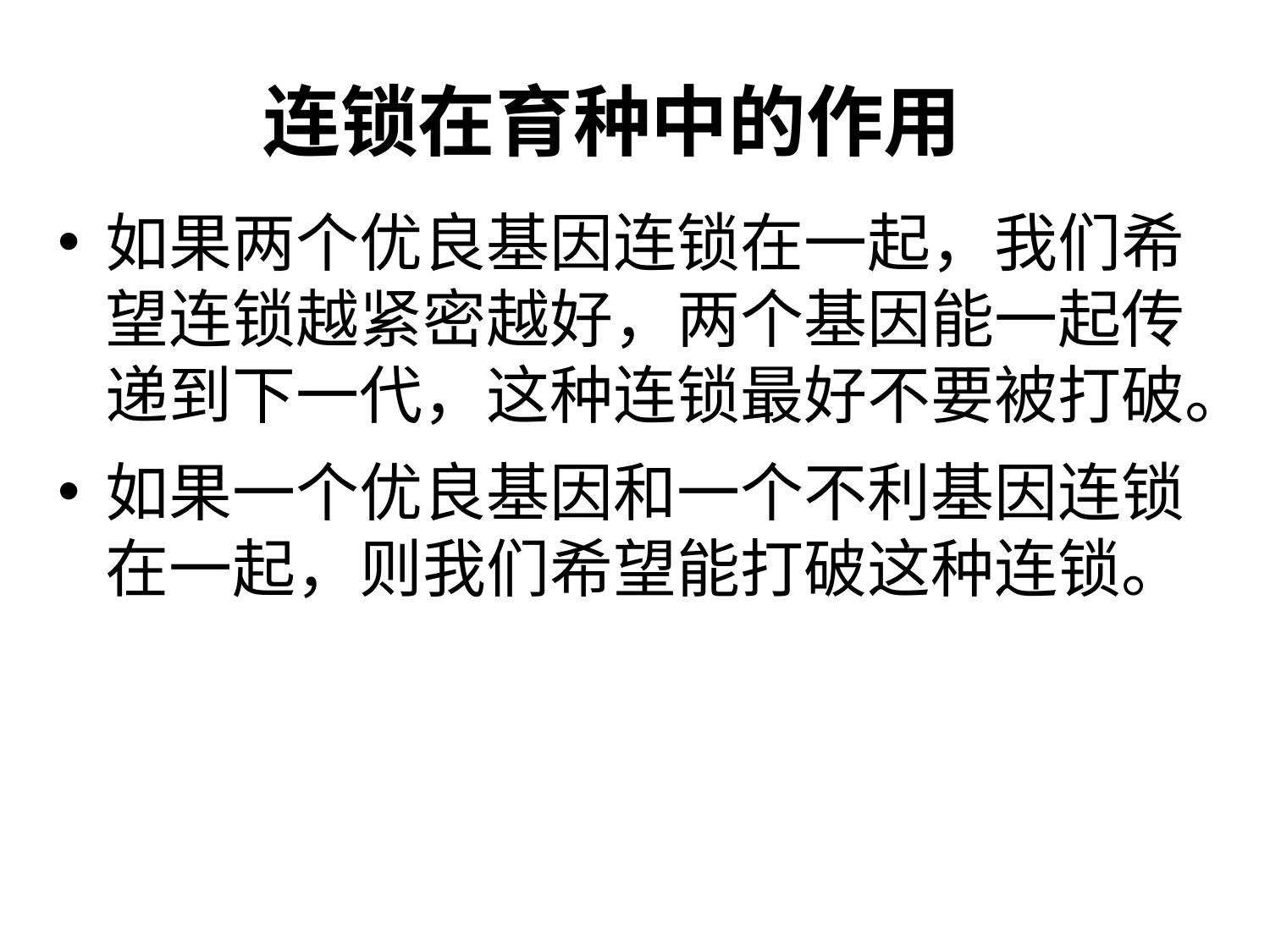

# 连锁在育种中的作用
如果两个优良基因连锁在一起，我们希望连锁越紧密越好，两个基因能一起传递到下一代，这种连锁最好不要被打破。
如果一个优良基因和一个不利基因连锁在一起，则我们希望能打破这种连锁。